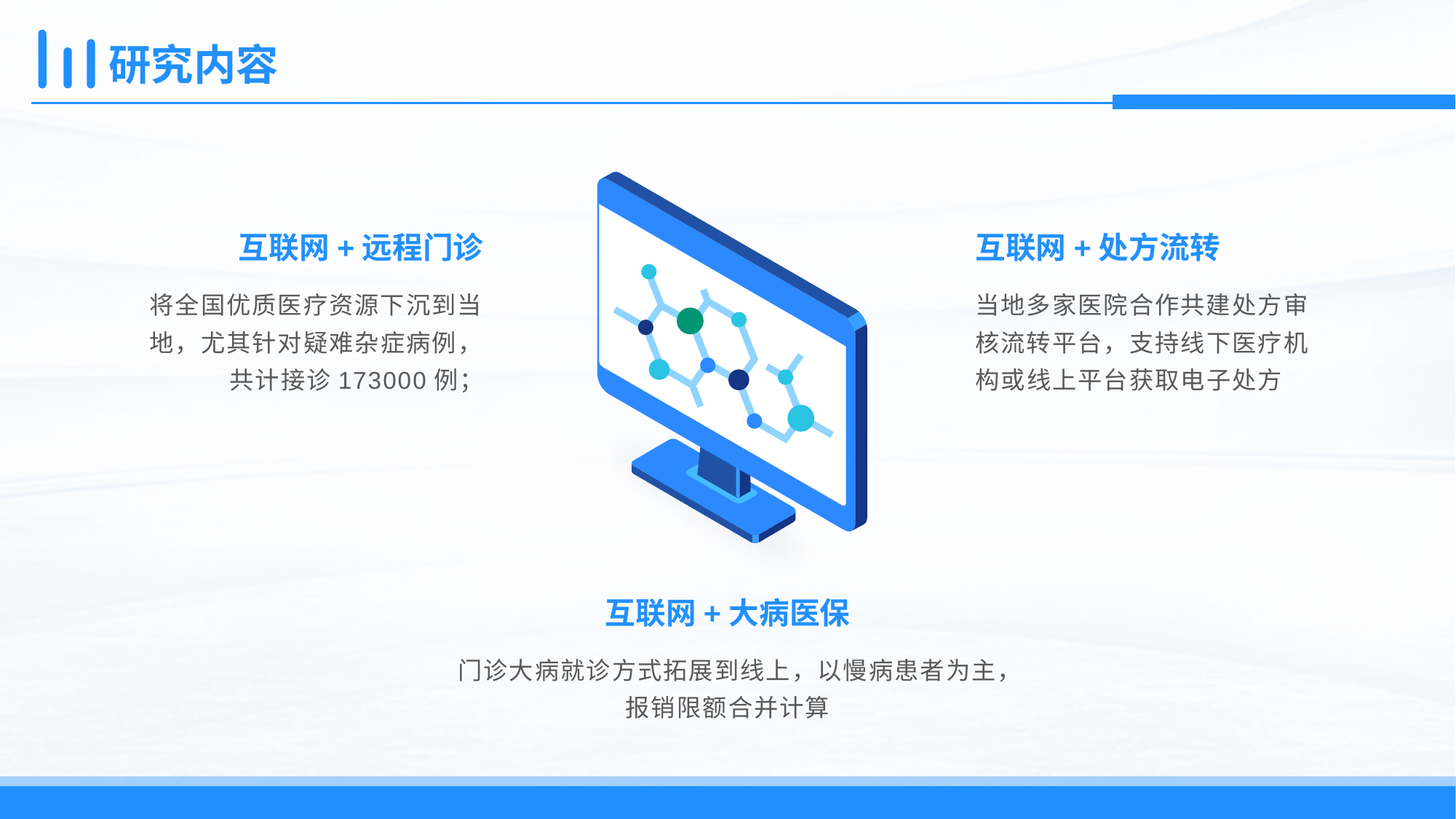

# 研究内容

互联网+远程门诊
互联网+处方流转

将全国优质医疗资源下沉到当地，尤其针对疑难杂症病例，共计接诊173000例；
当地多家医院合作共建处方审核流转平台，支持线下医疗机构或线上平台获取电子处方

互联网+大病医保
门诊大病就诊方式拓展到线上，以慢病患者为主，报销限额合并计算